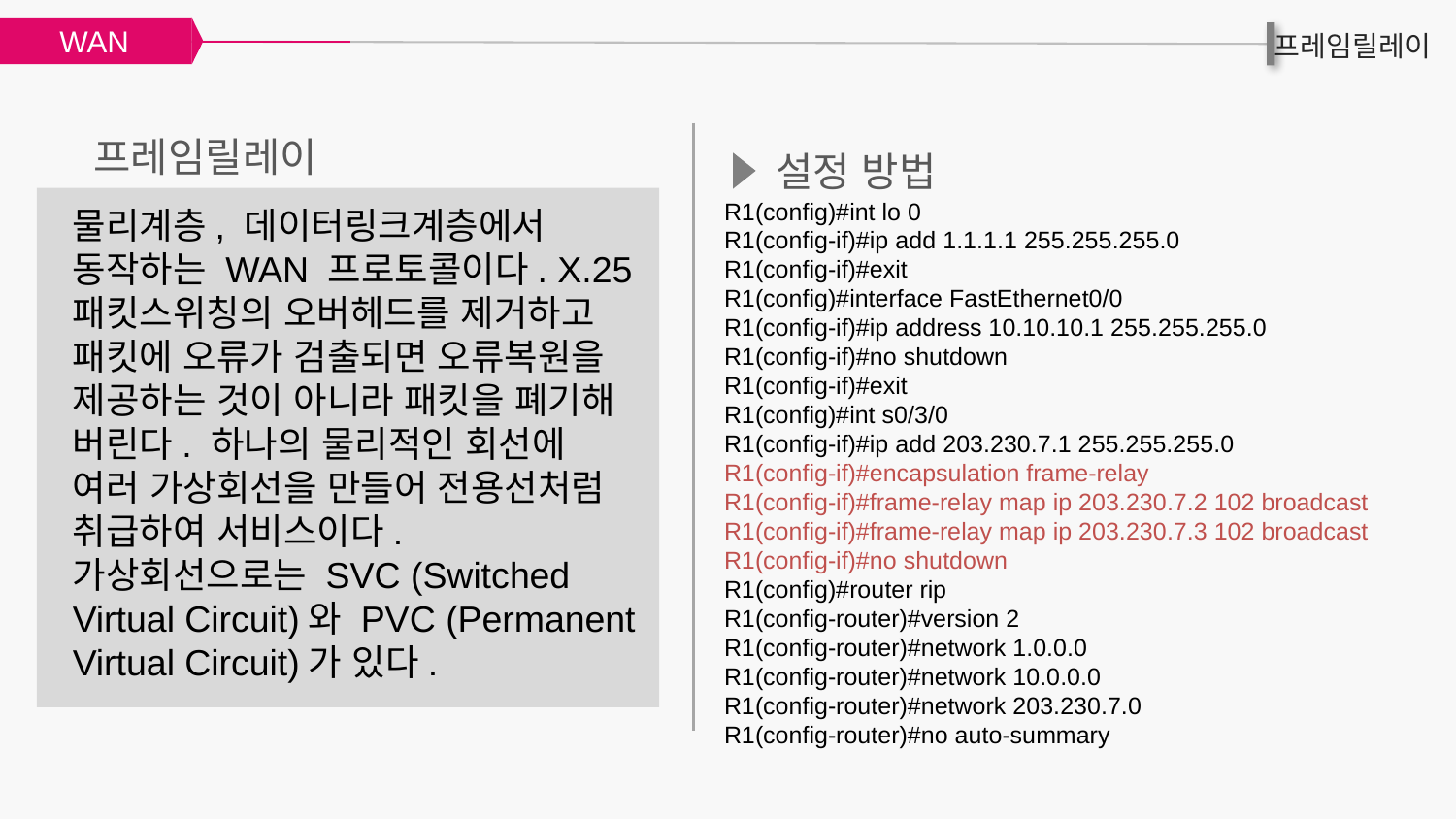

WAN
프레임릴레이

프레임릴레이
설정 방법

R1(config)#int lo 0
R1(config-if)#ip add 1.1.1.1 255.255.255.0
R1(config-if)#exit
R1(config)#interface FastEthernet0/0
R1(config-if)#ip address 10.10.10.1 255.255.255.0
R1(config-if)#no shutdown
R1(config-if)#exit
R1(config)#int s0/3/0
R1(config-if)#ip add 203.230.7.1 255.255.255.0
R1(config-if)#encapsulation frame-relay
R1(config-if)#frame-relay map ip 203.230.7.2 102 broadcast
R1(config-if)#frame-relay map ip 203.230.7.3 102 broadcast
R1(config-if)#no shutdown
R1(config)#router rip
R1(config-router)#version 2
R1(config-router)#network 1.0.0.0
R1(config-router)#network 10.0.0.0
R1(config-router)#network 203.230.7.0
R1(config-router)#no auto-summary
물리계층, 데이터링크계층에서 동작하는 WAN 프로토콜이다. X.25 패킷스위칭의 오버헤드를 제거하고 패킷에 오류가 검출되면 오류복원을 제공하는 것이 아니라 패킷을 폐기해 버린다. 하나의 물리적인 회선에 여러 가상회선을 만들어 전용선처럼 취급하여 서비스이다.
가상회선으로는 SVC (Switched Virtual Circuit)와 PVC (Permanent Virtual Circuit)가 있다.